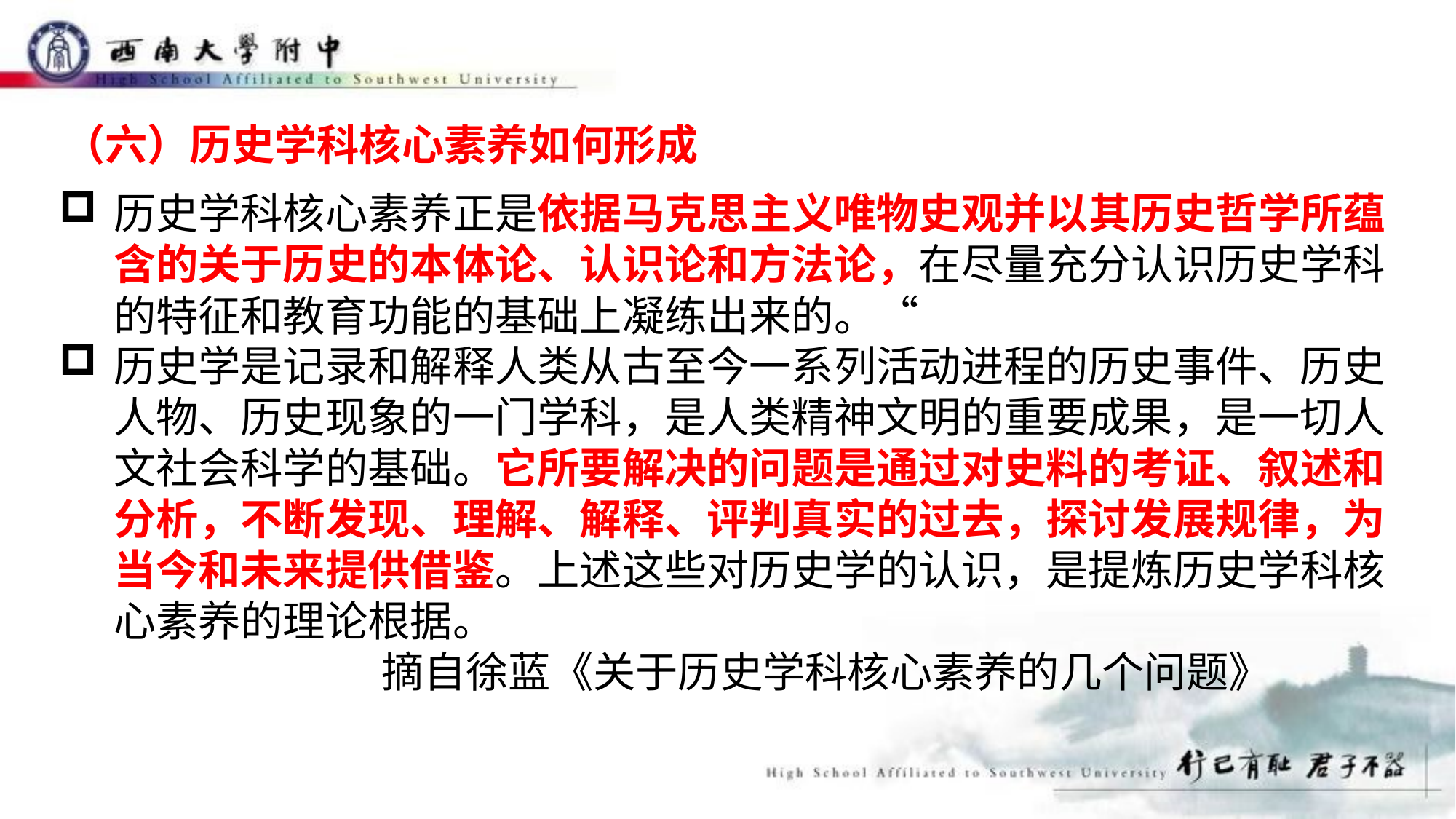

（六）历史学科核心素养如何形成
历史学科核心素养正是依据马克思主义唯物史观并以其历史哲学所蕴含的关于历史的本体论、认识论和方法论，在尽量充分认识历史学科的特征和教育功能的基础上凝练出来的。“
历史学是记录和解释人类从古至今一系列活动进程的历史事件、历史人物、历史现象的一门学科，是人类精神文明的重要成果，是一切人文社会科学的基础。它所要解决的问题是通过对史料的考证、叙述和分析，不断发现、理解、解释、评判真实的过去，探讨发展规律，为当今和未来提供借鉴。上述这些对历史学的认识，是提炼历史学科核心素养的理论根据。
                                 摘自徐蓝《关于历史学科核心素养的几个问题》